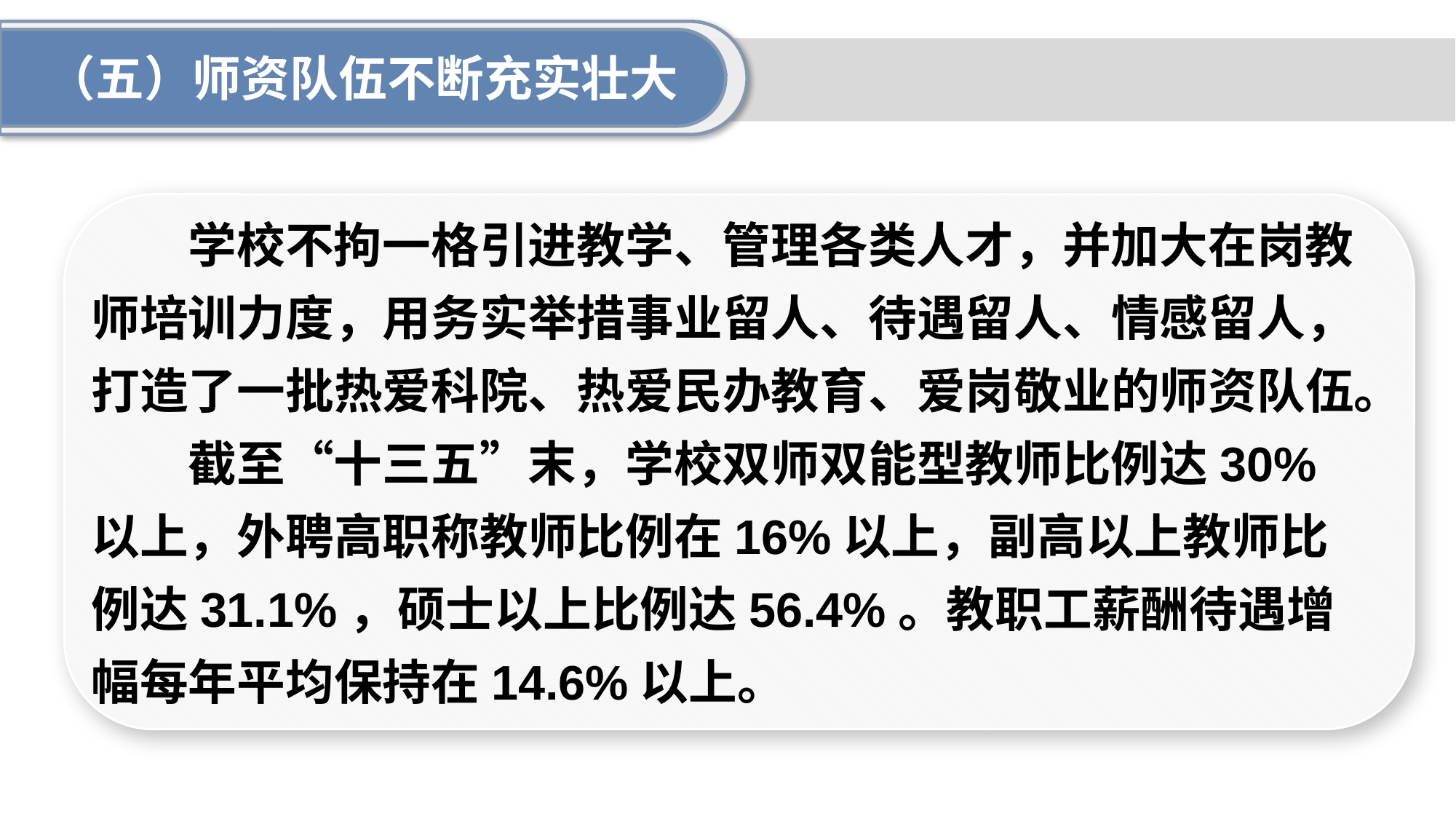

（五）师资队伍不断充实壮大
学校不拘一格引进教学、管理各类人才，并加大在岗教师培训力度，用务实举措事业留人、待遇留人、情感留人，打造了一批热爱科院、热爱民办教育、爱岗敬业的师资队伍。
截至“十三五”末，学校双师双能型教师比例达30%以上，外聘高职称教师比例在16%以上，副高以上教师比例达31.1%，硕士以上比例达56.4%。教职工薪酬待遇增幅每年平均保持在14.6%以上。